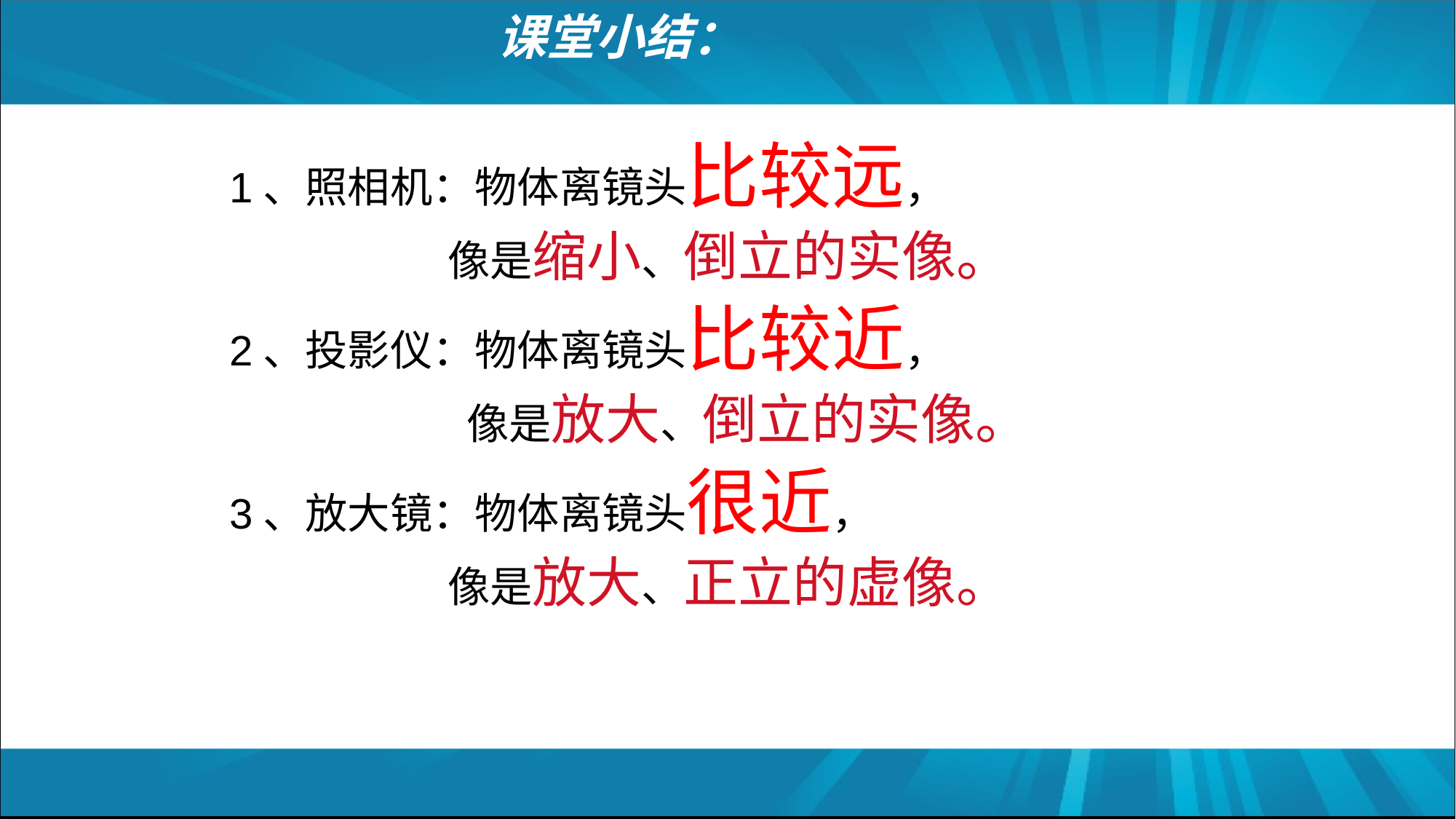

课堂小结：
1、照相机：物体离镜头比较远，
                      像是缩小、倒立的实像。
2、投影仪：物体离镜头比较近，
                        像是放大、倒立的实像。
3、放大镜：物体离镜头很近，
                      像是放大、正立的虚像。